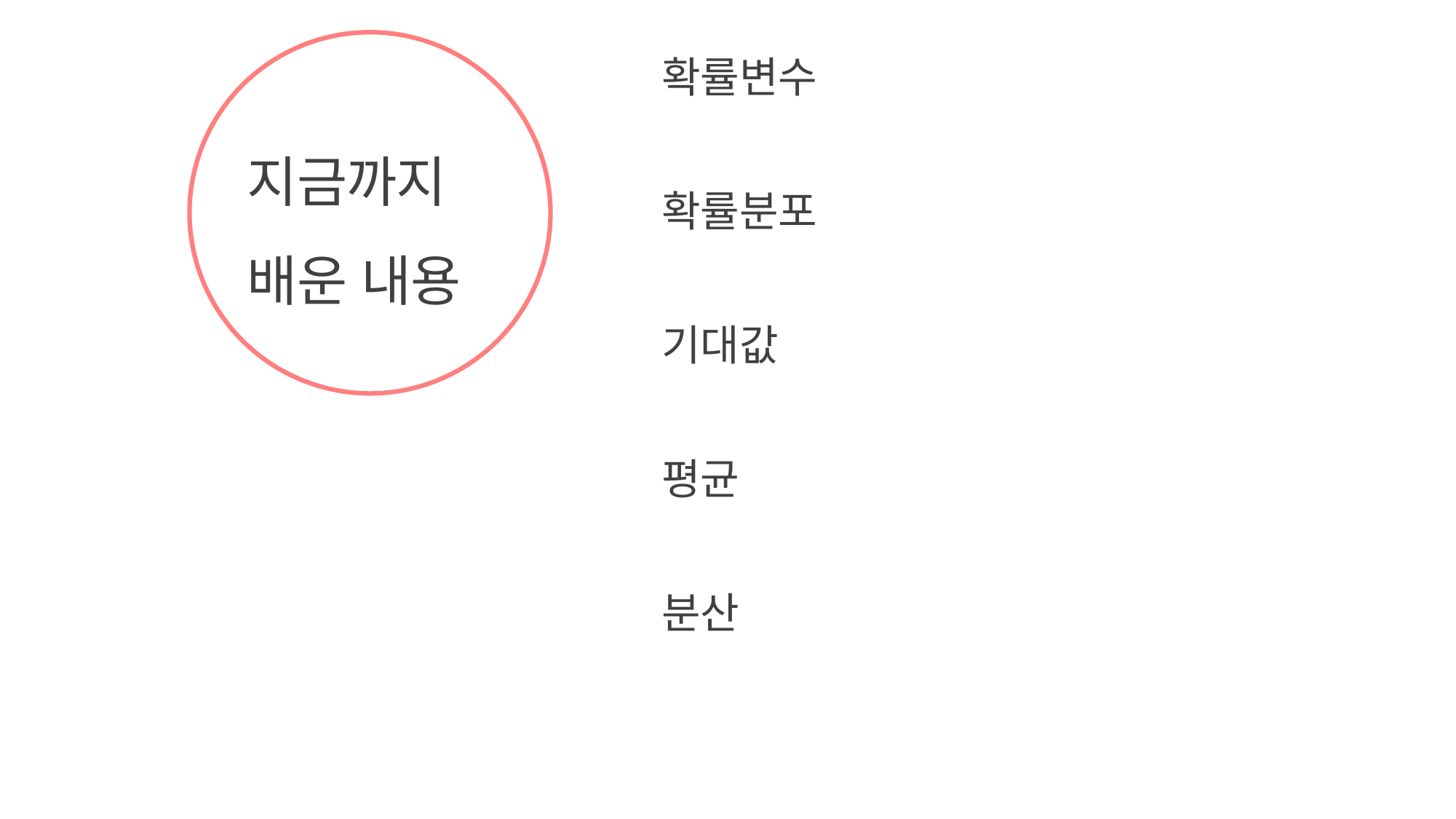

확률변수

확률분포

기대값

평균

분산
# 지금까지 배운 내용